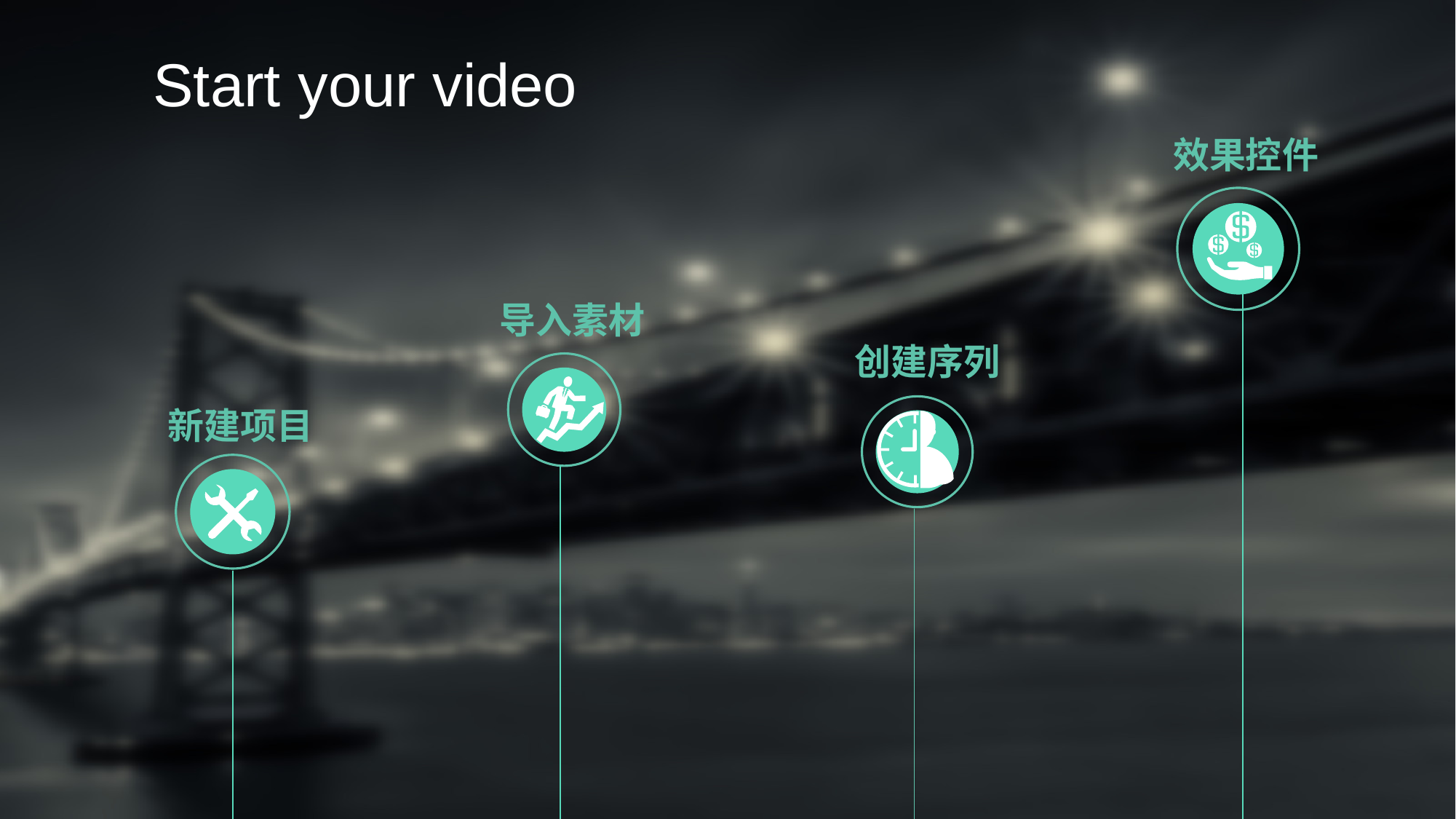

Start your video
效果控件

导入素材
创建序列

新建项目

窗口-效果控件，用来对节目进行调节

节目
从“源”处打开或者直接拖入图片或视频素材。双击素材即在“源”处显示

项目
文件-新建-序列，选择套餐，高宽等制式
序列

打开premier新建工作空间

源